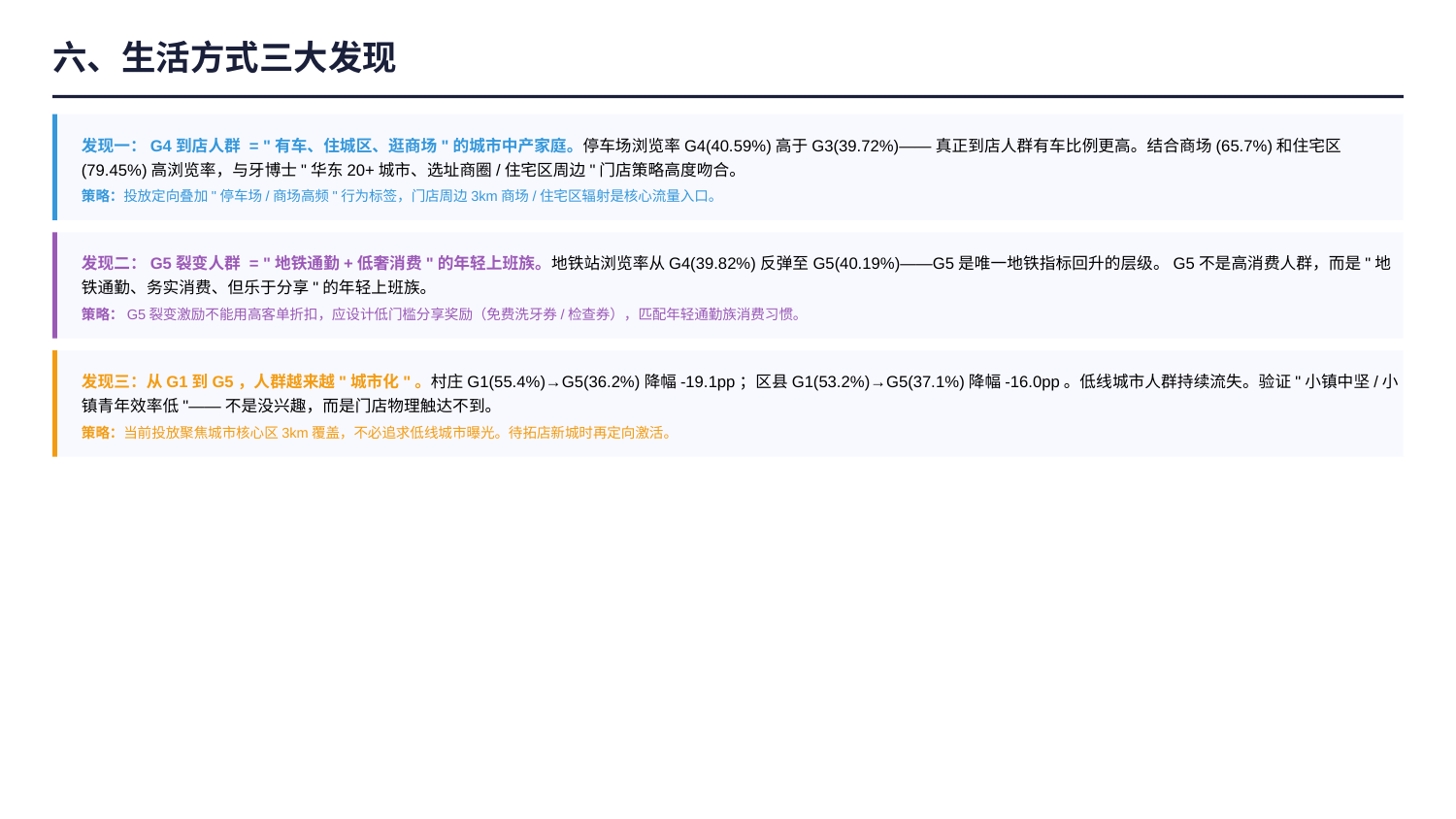

六、生活方式三大发现

发现一：G4到店人群 = "有车、住城区、逛商场"的城市中产家庭。停车场浏览率G4(40.59%)高于G3(39.72%)——真正到店人群有车比例更高。结合商场(65.7%)和住宅区(79.45%)高浏览率，与牙博士"华东20+城市、选址商圈/住宅区周边"门店策略高度吻合。
策略：投放定向叠加"停车场/商场高频"行为标签，门店周边3km商场/住宅区辐射是核心流量入口。

发现二：G5裂变人群 = "地铁通勤+低奢消费"的年轻上班族。地铁站浏览率从G4(39.82%)反弹至G5(40.19%)——G5是唯一地铁指标回升的层级。G5不是高消费人群，而是"地铁通勤、务实消费、但乐于分享"的年轻上班族。
策略：G5裂变激励不能用高客单折扣，应设计低门槛分享奖励（免费洗牙券/检查券），匹配年轻通勤族消费习惯。

发现三：从G1到G5，人群越来越"城市化"。村庄G1(55.4%)→G5(36.2%)降幅-19.1pp；区县G1(53.2%)→G5(37.1%)降幅-16.0pp。低线城市人群持续流失。验证"小镇中坚/小镇青年效率低"——不是没兴趣，而是门店物理触达不到。
策略：当前投放聚焦城市核心区3km覆盖，不必追求低线城市曝光。待拓店新城时再定向激活。